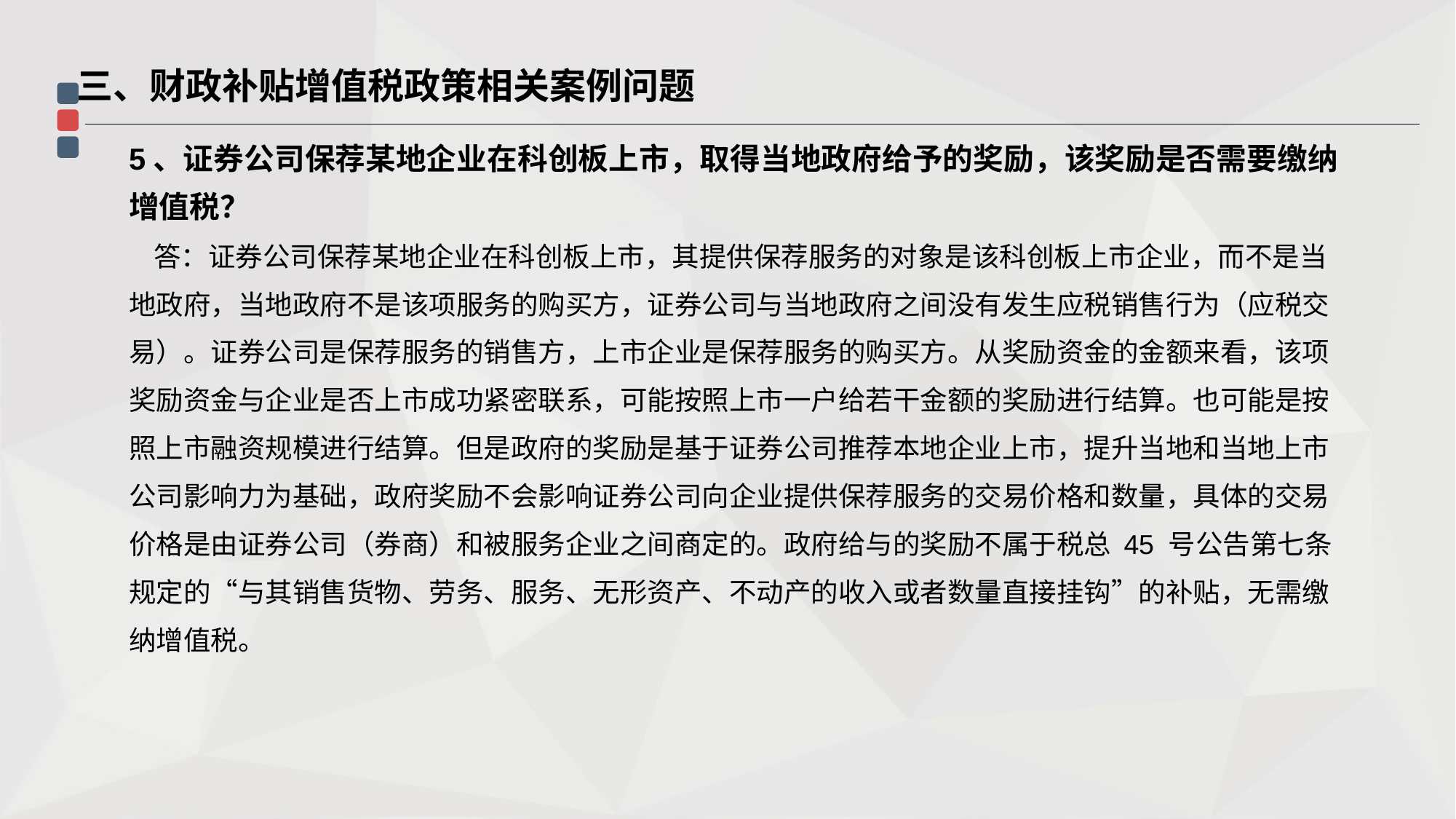

三、财政补贴增值税政策相关案例问题
5、证券公司保荐某地企业在科创板上市，取得当地政府给予的奖励，该奖励是否需要缴纳增值税？
   答：证券公司保荐某地企业在科创板上市，其提供保荐服务的对象是该科创板上市企业，而不是当地政府，当地政府不是该项服务的购买方，证券公司与当地政府之间没有发生应税销售行为（应税交易）。证券公司是保荐服务的销售方，上市企业是保荐服务的购买方。从奖励资金的金额来看，该项奖励资金与企业是否上市成功紧密联系，可能按照上市一户给若干金额的奖励进行结算。也可能是按照上市融资规模进行结算。但是政府的奖励是基于证券公司推荐本地企业上市，提升当地和当地上市公司影响力为基础，政府奖励不会影响证券公司向企业提供保荐服务的交易价格和数量，具体的交易价格是由证券公司（券商）和被服务企业之间商定的。政府给与的奖励不属于税总 45 号公告第七条规定的“与其销售货物、劳务、服务、无形资产、不动产的收入或者数量直接挂钩”的补贴，无需缴纳增值税。